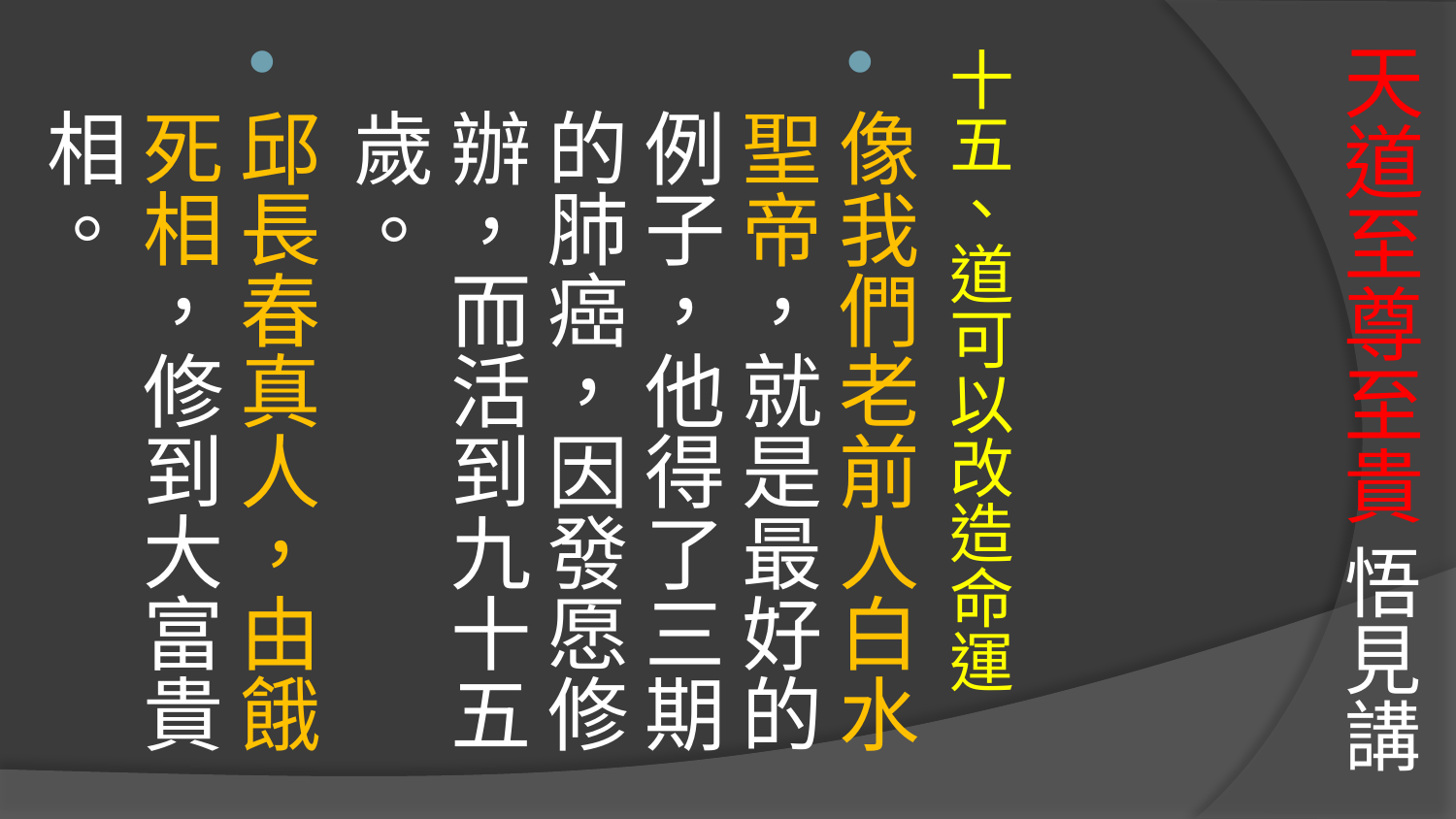

# 天道至尊至貴 悟見講
十五、道可以改造命運
像我們老前人白水聖帝，就是最好的例子，他得了三期的肺癌，因發愿修辦，而活到九十五歲。
邱長春真人，由餓死相，修到大富貴相。